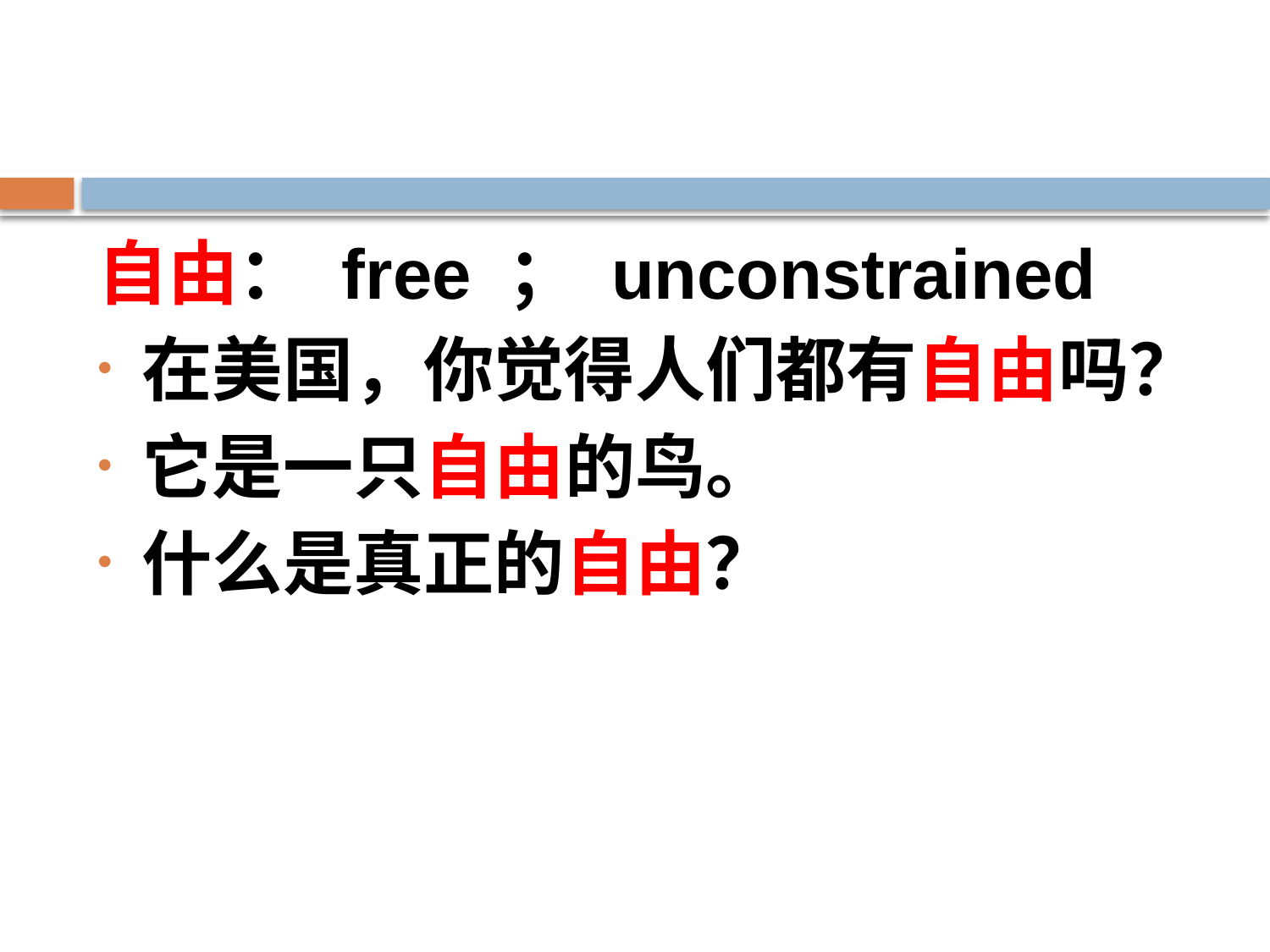

自由： free ； unconstrained
在美国，你觉得人们都有自由吗？
它是一只自由的鸟。
什么是真正的自由？